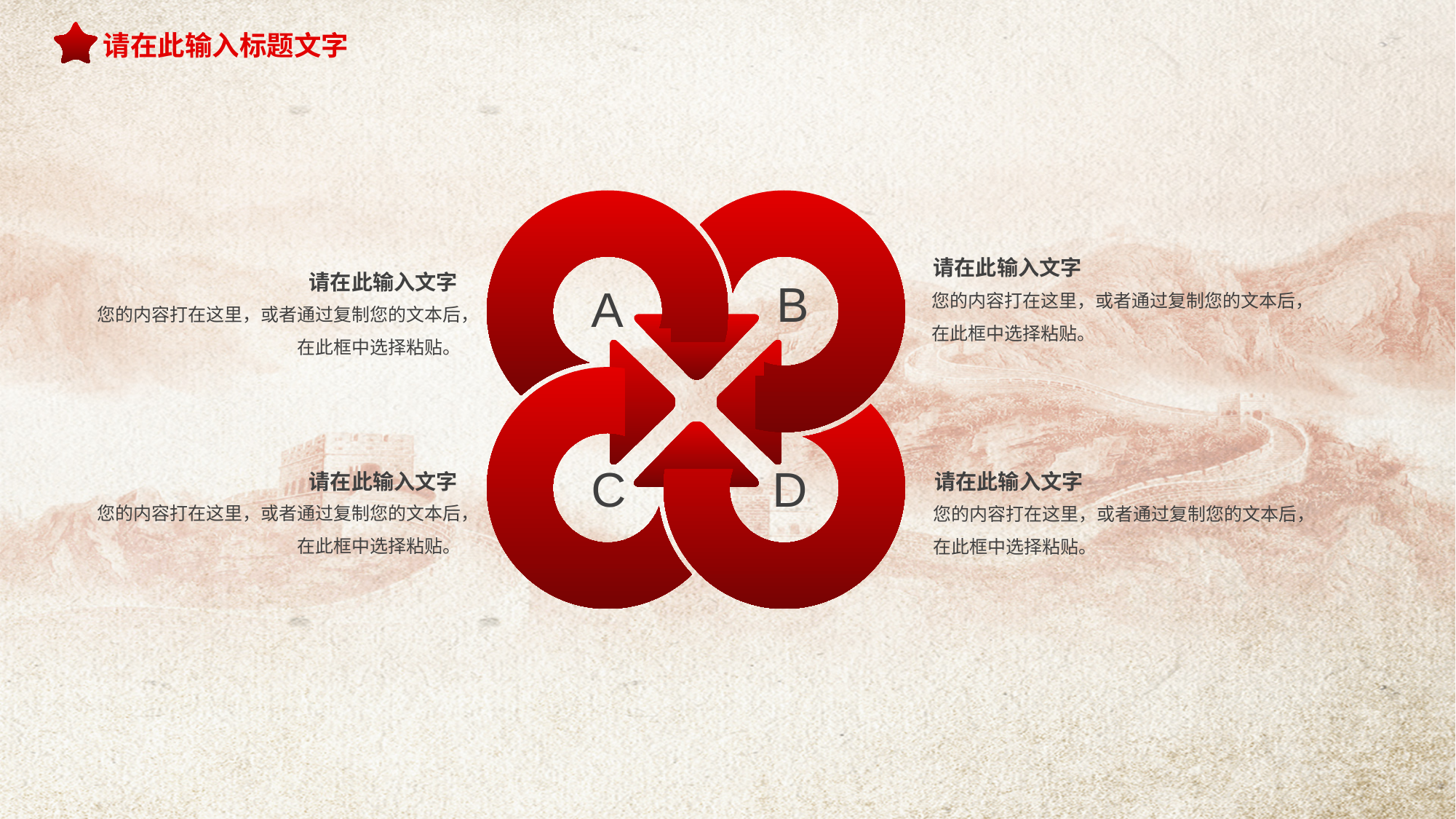

请在此输入标题文字

请在此输入文字
请在此输入文字
B
A
您的内容打在这里，或者通过复制您的文本后，在此框中选择粘贴。
您的内容打在这里，或者通过复制您的文本后，在此框中选择粘贴。
C
D
请在此输入文字
请在此输入文字
您的内容打在这里，或者通过复制您的文本后，在此框中选择粘贴。
您的内容打在这里，或者通过复制您的文本后，在此框中选择粘贴。